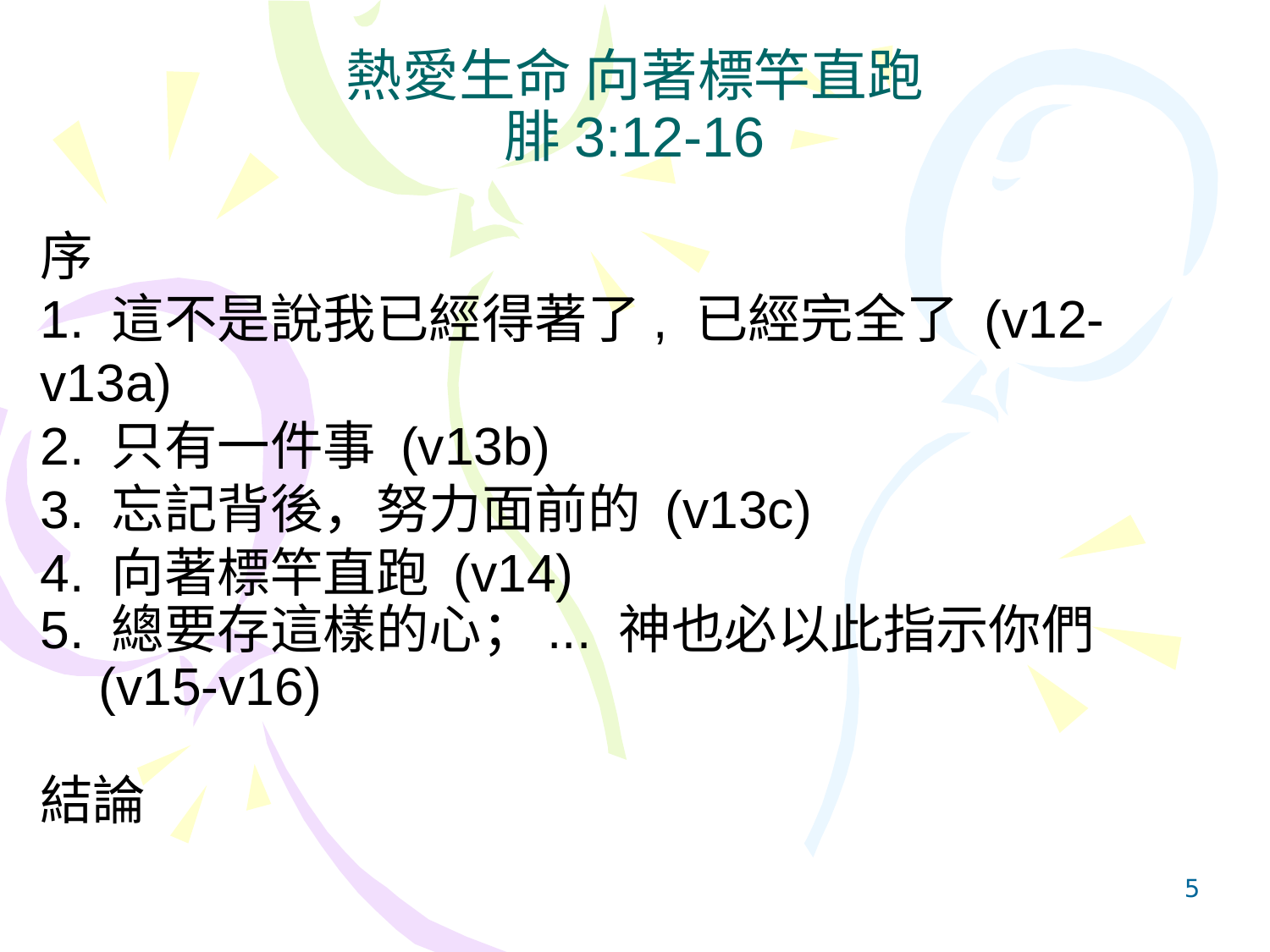

# 熱愛生命 向著標竿直跑
腓3:12-16
序
1. 這不是說我已經得著了, 已經完全了 (v12-v13a)
2. 只有一件事 (v13b)
3. 忘記背後，努力面前的 (v13c)
4. 向著標竿直跑 (v14)
5. 總要存這樣的心；... 神也必以此指示你們
    (v15-v16)

結論
5